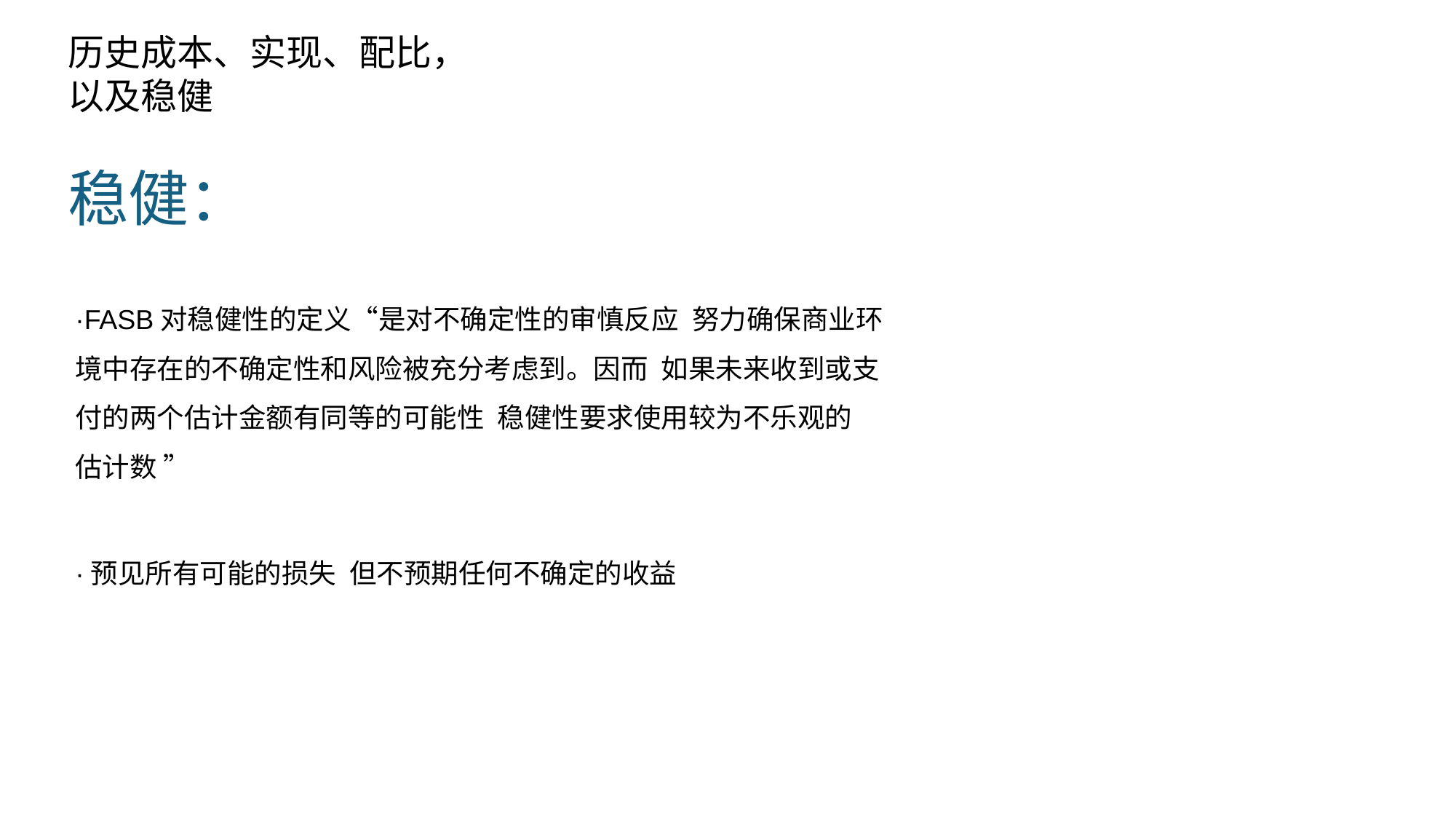

历史成本、实现、配比，以及稳健
稳健：
·FASB对稳健性的定义“是对不确定性的审慎反应努力确保商业环境中存在的不确定性和风险被充分考虑到。因而如果未来收到或支付的两个估计金额有同等的可能性稳健性要求使用较为不乐观的
估计数 ”
·预见所有可能的损失但不预期任何不确定的收益